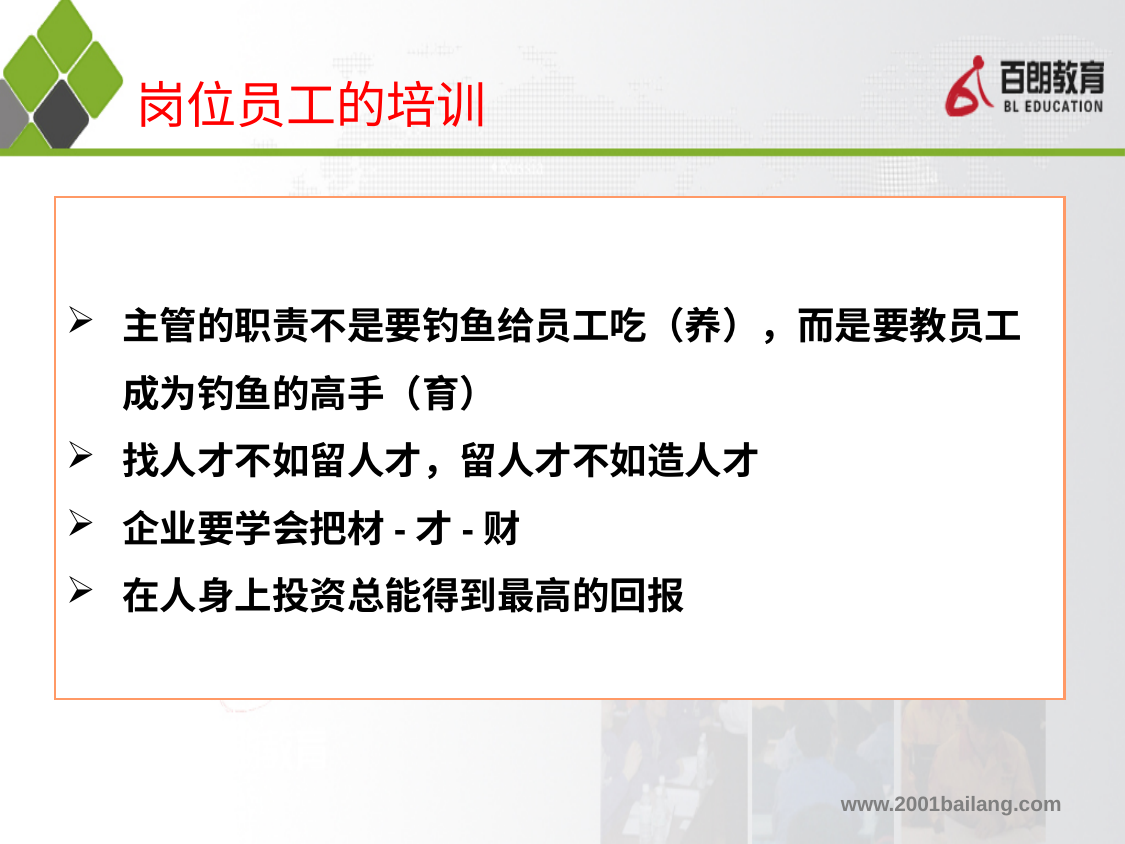

岗位员工的培训
主管的职责不是要钓鱼给员工吃（养），而是要教员工成为钓鱼的高手（育）
找人才不如留人才，留人才不如造人才
企业要学会把材-才-财
在人身上投资总能得到最高的回报